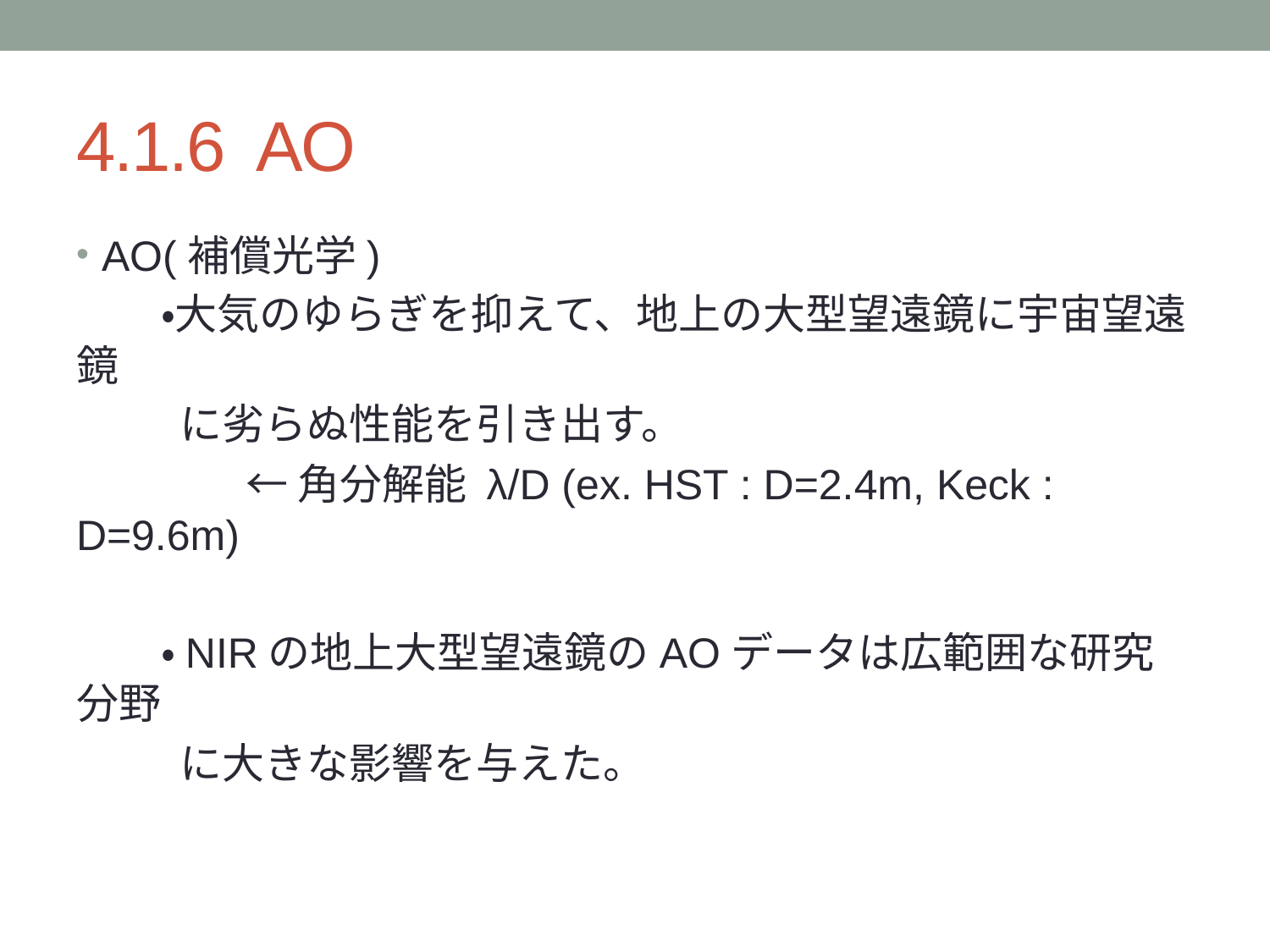

# 4.1.6  AO
AO(補償光学)
　　・大気のゆらぎを抑えて、地上の大型望遠鏡に宇宙望遠鏡
　　  に劣らぬ性能を引き出す。
　　　　← 角分解能 λ/D (ex. HST : D=2.4m, Keck : D=9.6m)

　　・NIRの地上大型望遠鏡のAOデータは広範囲な研究分野
　　  に大きな影響を与えた。